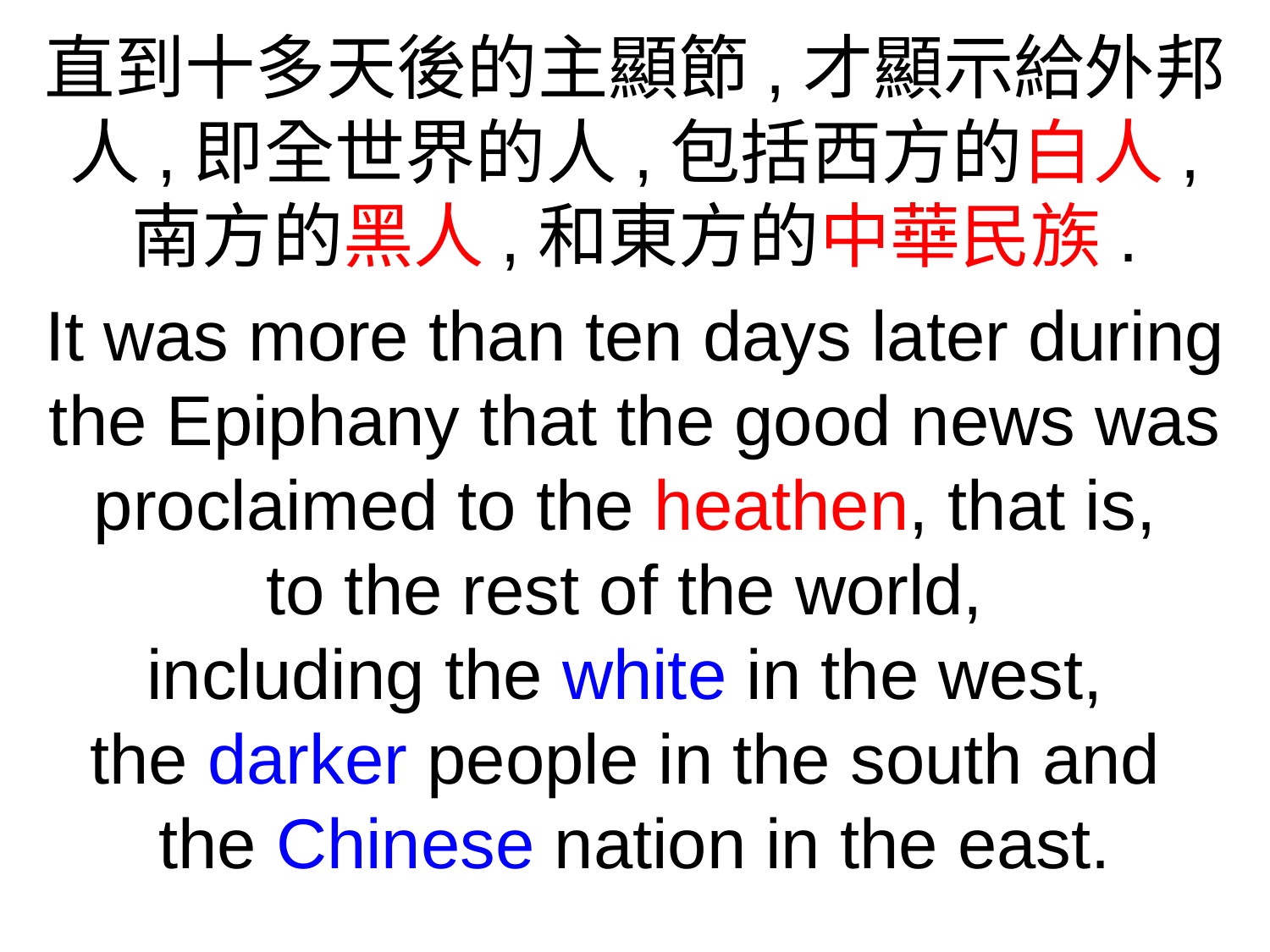

直到十多天後的主顯節,才顯示給外邦人,即全世界的人,包括西方的白人,
南方的黑人,和東方的中華民族.
It was more than ten days later during the Epiphany that the good news was proclaimed to the heathen, that is,
to the rest of the world,
including the white in the west,
the darker people in the south and
the Chinese nation in the east.